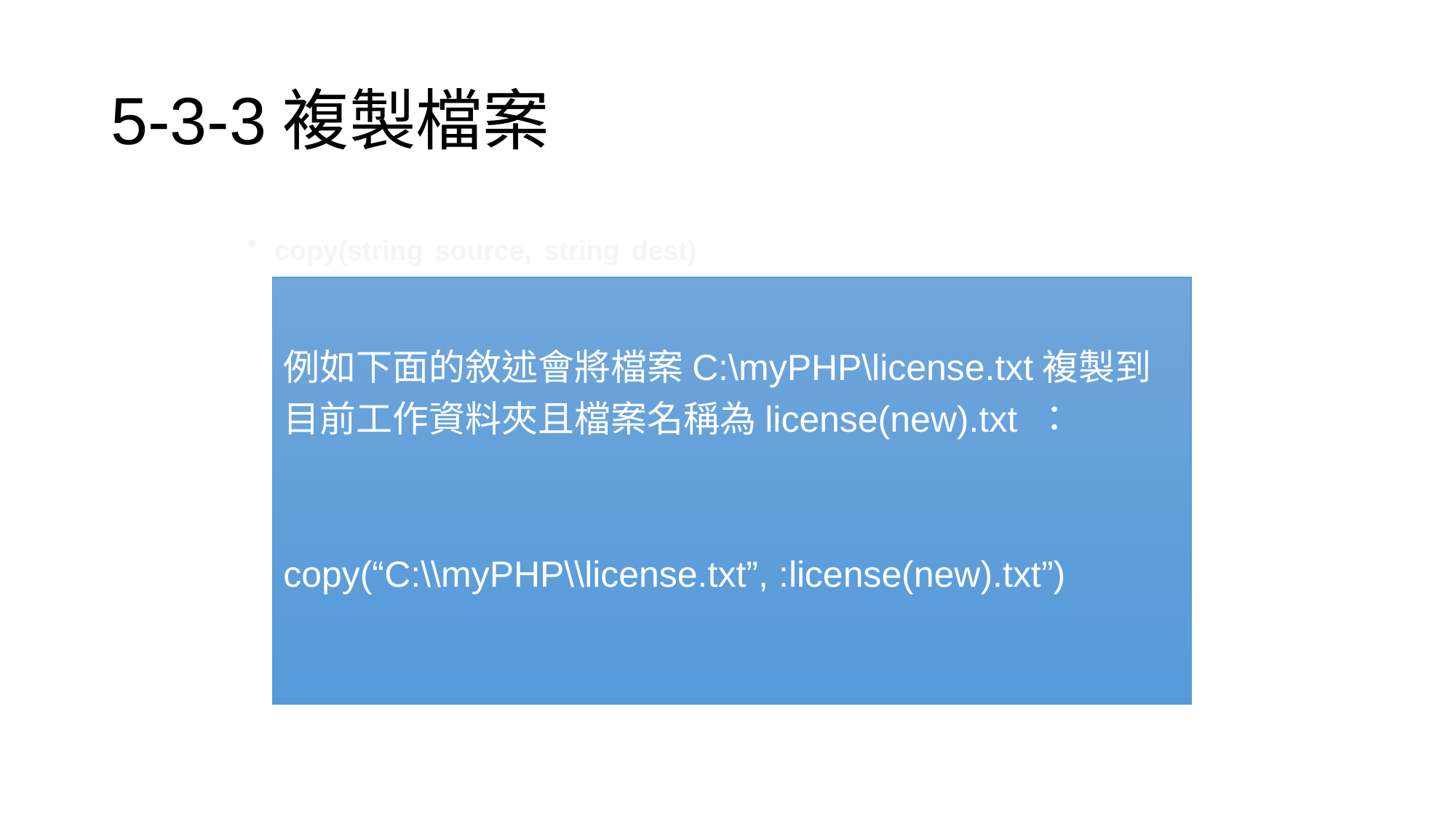

# 5-3-3複製檔案
copy(string source, string dest)
例如下面的敘述會將檔案C:\myPHP\license.txt複製到目前工作資料夾且檔案名稱為license(new).txt ：

copy(“C:\\myPHP\\license.txt”, :license(new).txt”)